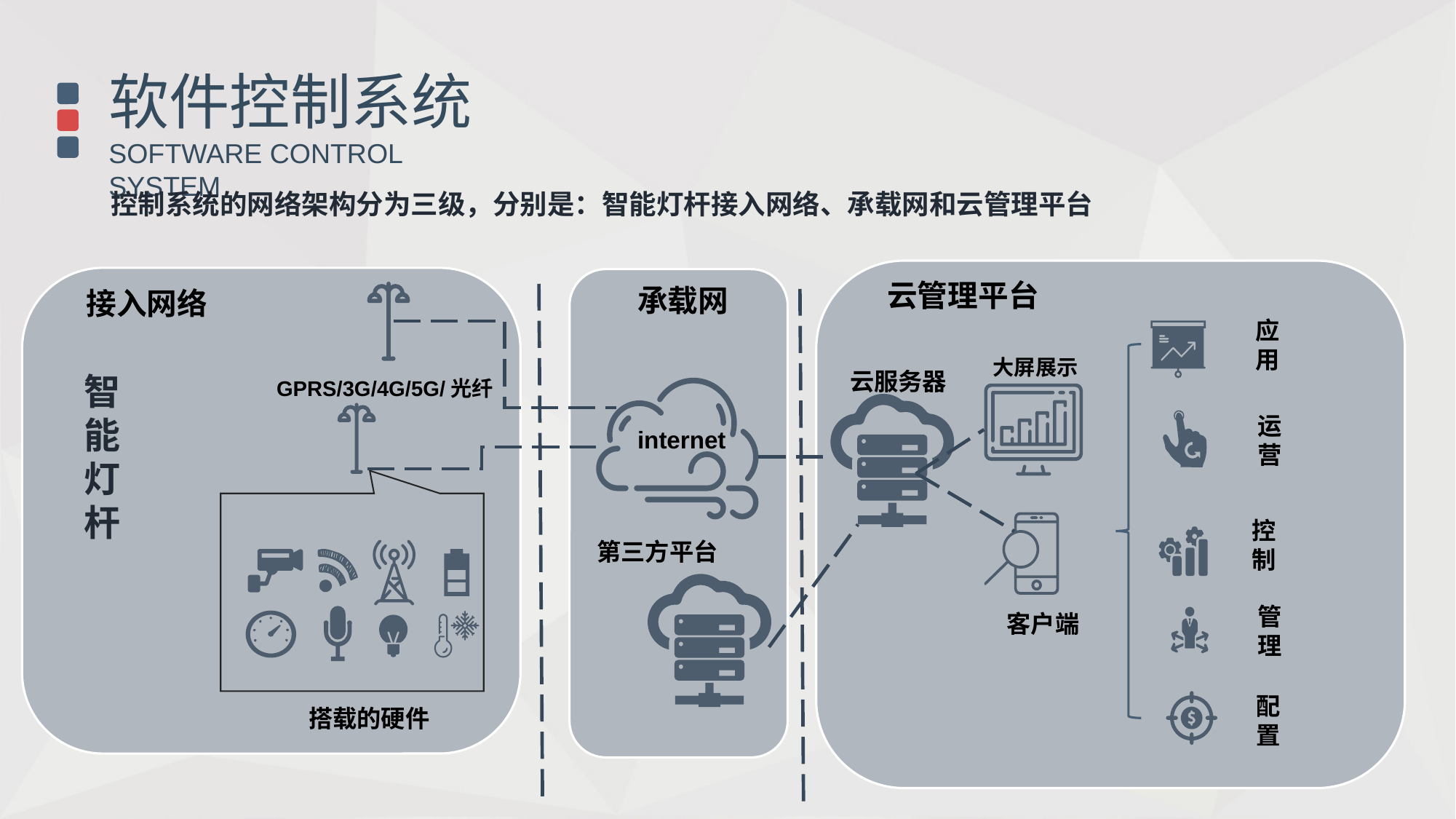

软件控制系统
SOFTWARE CONTROL SYSTEM
控制系统的网络架构分为三级，分别是：智能灯杆接入网络、承载网和云管理平台

云管理平台
承载网
接入网络

应用

大屏展示
云服务器
智
能
灯
杆
GPRS/3G/4G/5G/光纤

运营

internet
控制

第三方平台

客户端

配置

搭载的硬件

管理